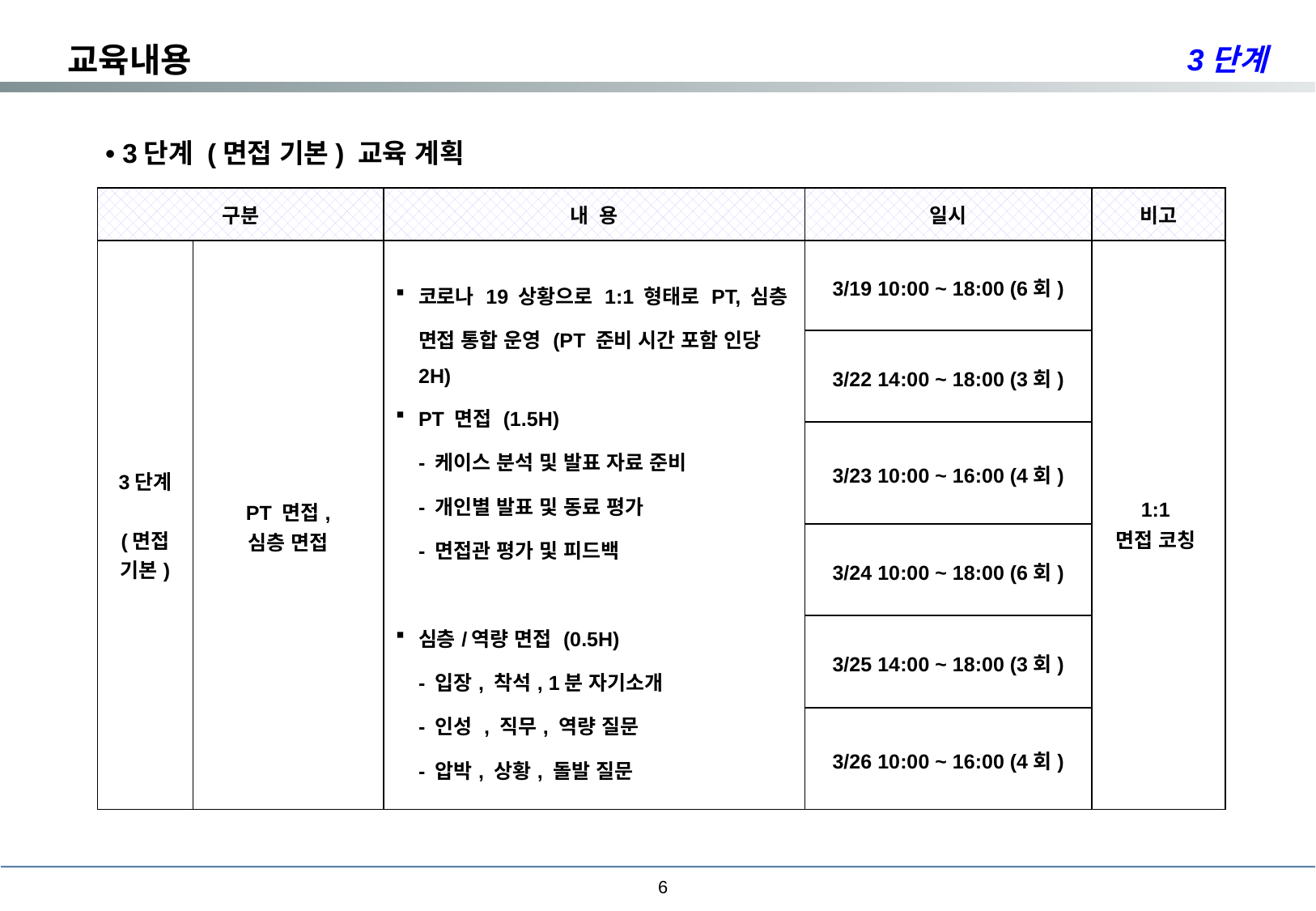

교육내용
3단계
• 3단계 (면접 기본) 교육 계획
| 구분 |  | 내 용 | 일시 | 비고 |
| --- | --- | --- | --- | --- |
| 3단계 (면접 기본) | PT 면접, 심층 면접 | 코로나 19 상황으로 1:1 형태로 PT, 심층 면접 통합 운영 (PT 준비 시간 포함 인당 2H) PT 면접 (1.5H) - 케이스 분석 및 발표 자료 준비 - 개인별 발표 및 동료 평가 - 면접관 평가 및 피드백 심층/역량 면접 (0.5H) - 입장, 착석, 1분 자기소개 - 인성 , 직무, 역량 질문 - 압박, 상황, 돌발 질문 | 3/19 10:00 ~ 18:00 (6회) | 1:1 면접 코칭 |
|  |  |  | 3/22 14:00 ~ 18:00 (3회) |  |
|  |  |  | 3/23 10:00 ~ 16:00 (4회) |  |
|  |  |  | 3/24 10:00 ~ 18:00 (6회) |  |
|  |  |  | 3/25 14:00 ~ 18:00 (3회) |  |
|  |  |  | 3/26 10:00 ~ 16:00 (4회) |  |
6